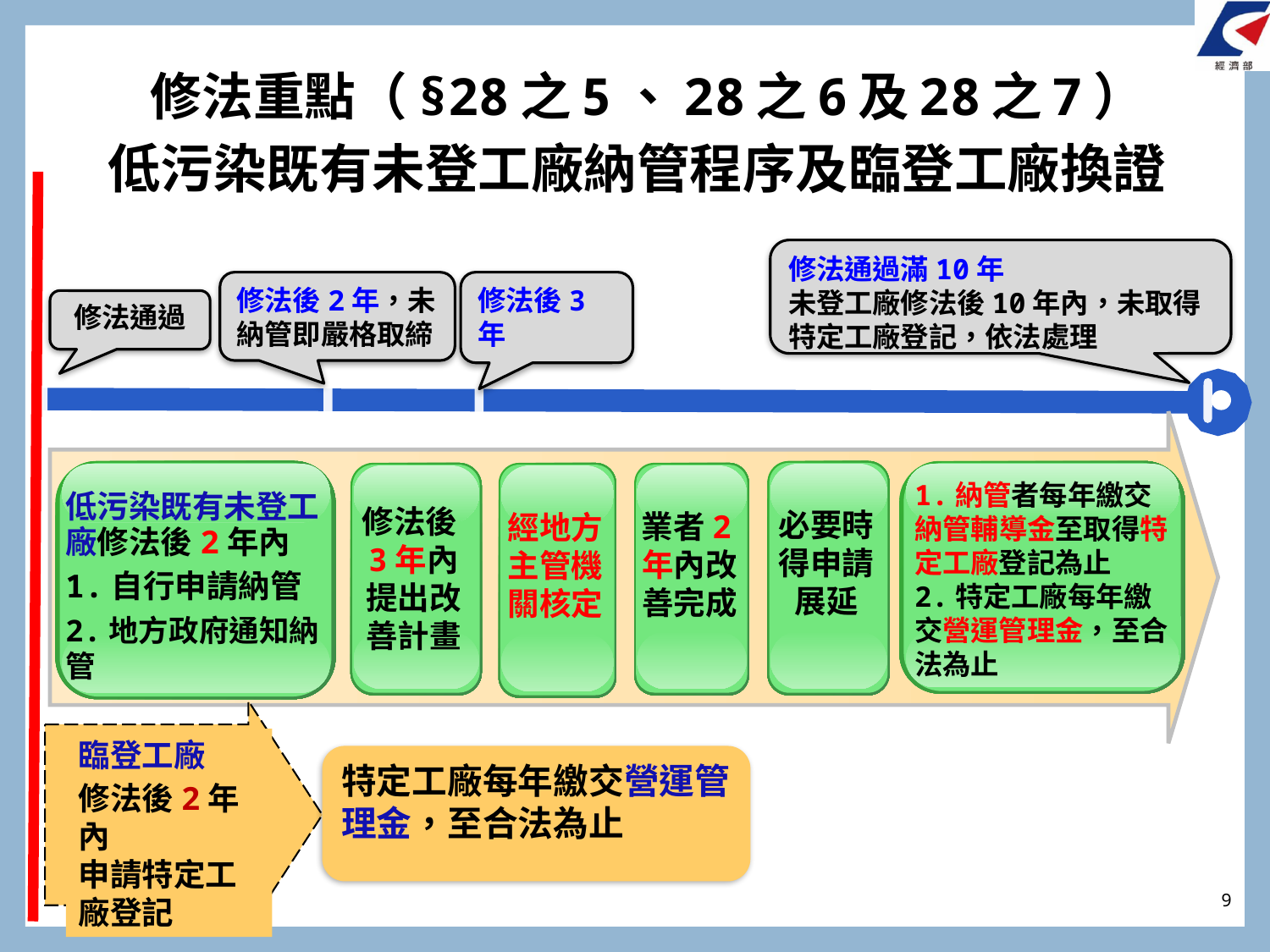

修法重點（§28之5、28之6及28之7）
低污染既有未登工廠納管程序及臨登工廠換證

修法通過滿10年
未登工廠修法後10年內，未取得特定工廠登記，依法處理
修法後2年，未納管即嚴格取締
修法後3年

修法通過

必要時得申請展延

1.納管者每年繳交納管輔導金至取得特定工廠登記為止
2.特定工廠每年繳交營運管理金，至合法為止

低污染既有未登工廠修法後2年內
1.自行申請納管
2.地方政府通知納管

修法後3年內提出改善計畫

經地方主管機關核定

業者2年內改善完成

臨登工廠
修法後2年內
申請特定工廠登記
特定工廠每年繳交營運管理金，至合法為止

9